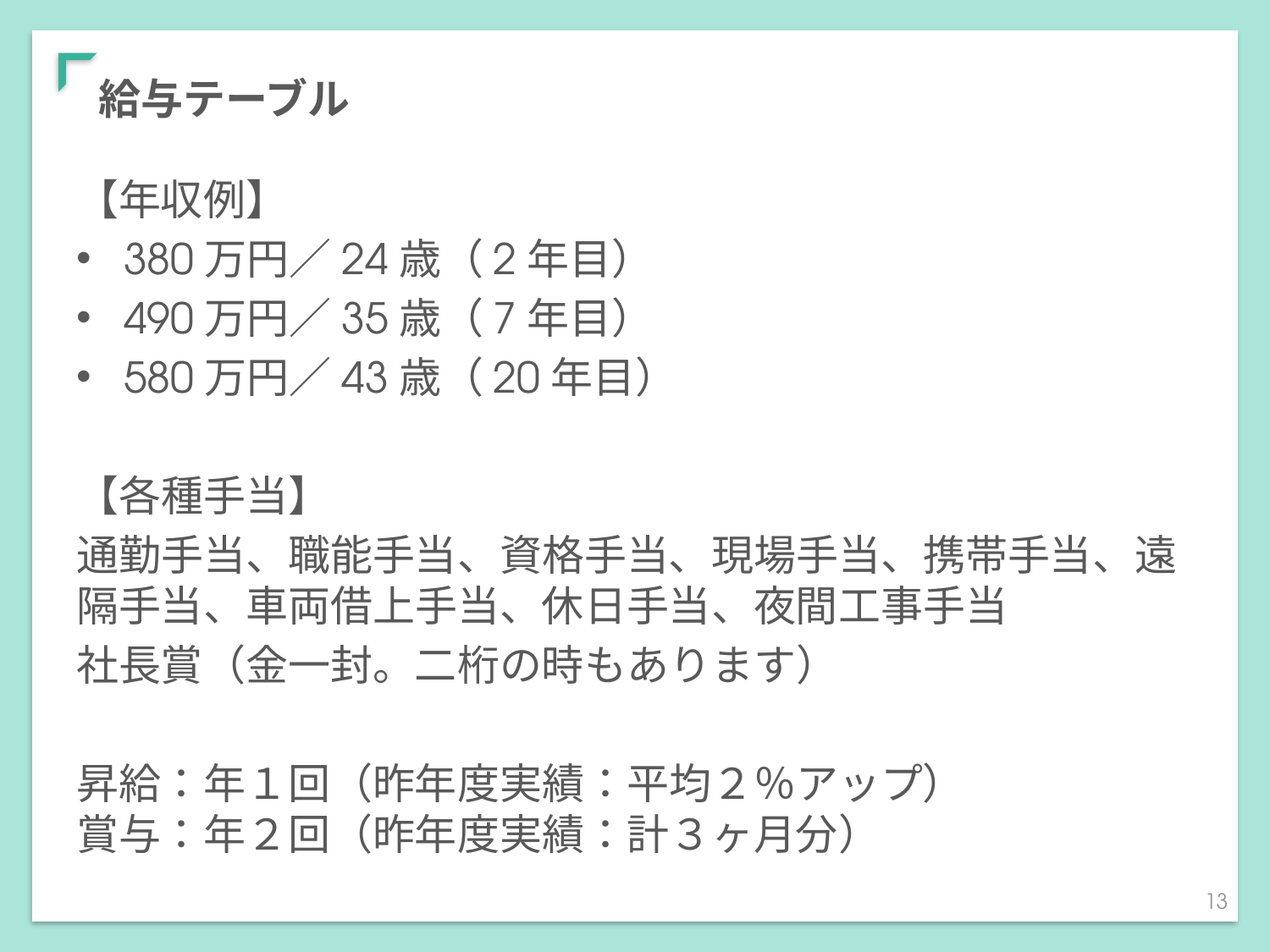

# 給与テーブル
【年収例】
380万円／24歳（2年目）
490万円／35歳（7年目）
580万円／43歳（20年目）

【各種手当】
通勤手当、職能手当、資格手当、現場手当、携帯手当、遠隔手当、車両借上手当、休日手当、夜間工事手当
社長賞（金一封。二桁の時もあります）

昇給：年１回（昨年度実績：平均２％アップ）
賞与：年２回（昨年度実績：計３ヶ月分）

13